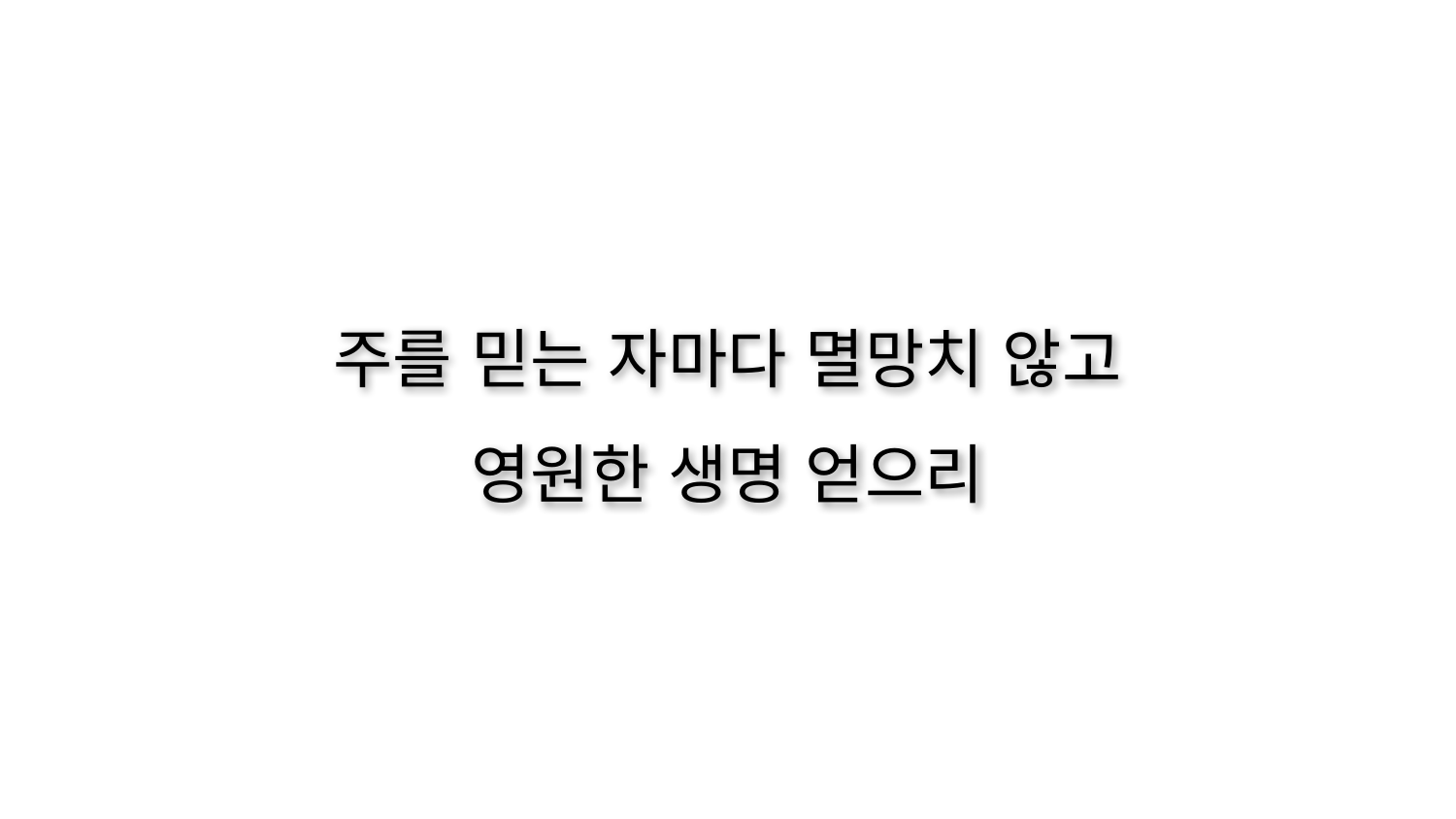

주를 믿는 자마다 멸망치 않고
영원한 생명 얻으리